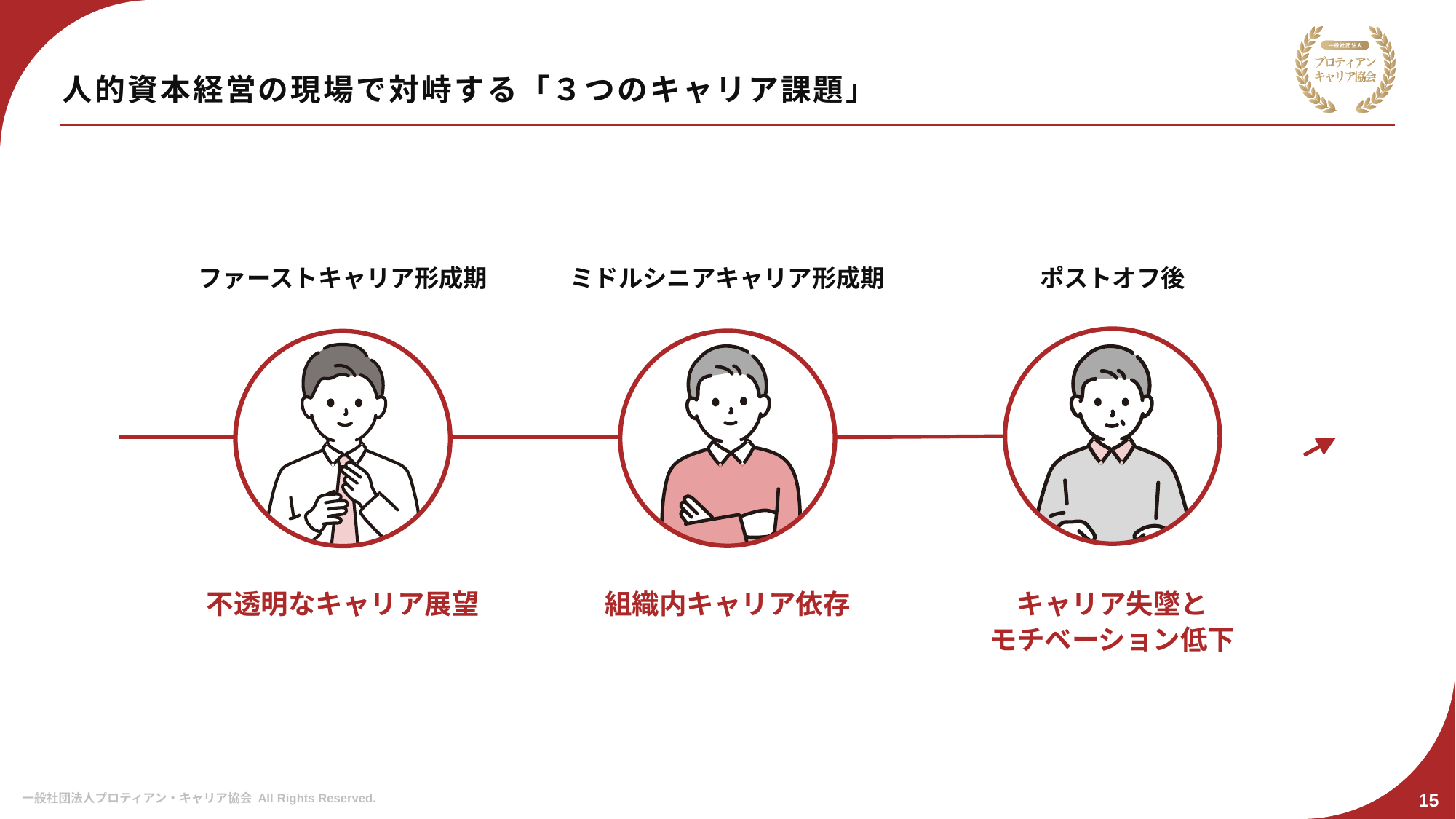

# 人的資本経営の現場で対峙する「３つのキャリア課題」
ファーストキャリア形成期
ミドルシニアキャリア形成期
ポストオフ後

不透明なキャリア展望
組織内キャリア依存
キャリア失墜と
モチベーション低下
15